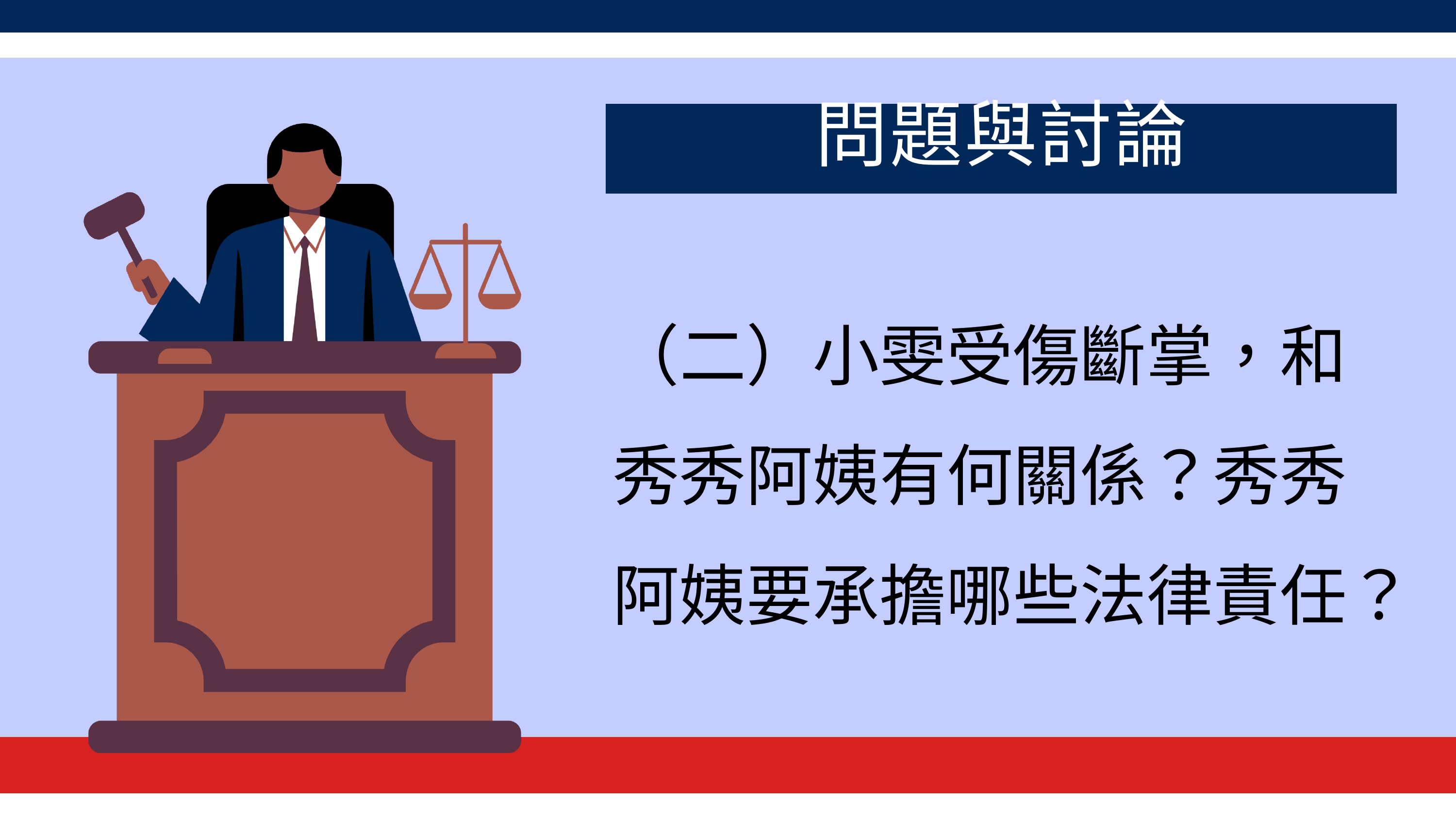

問題與討論
（二）小雯受傷斷掌，和秀秀阿姨有何關係？秀秀阿姨要承擔哪些法律責任？